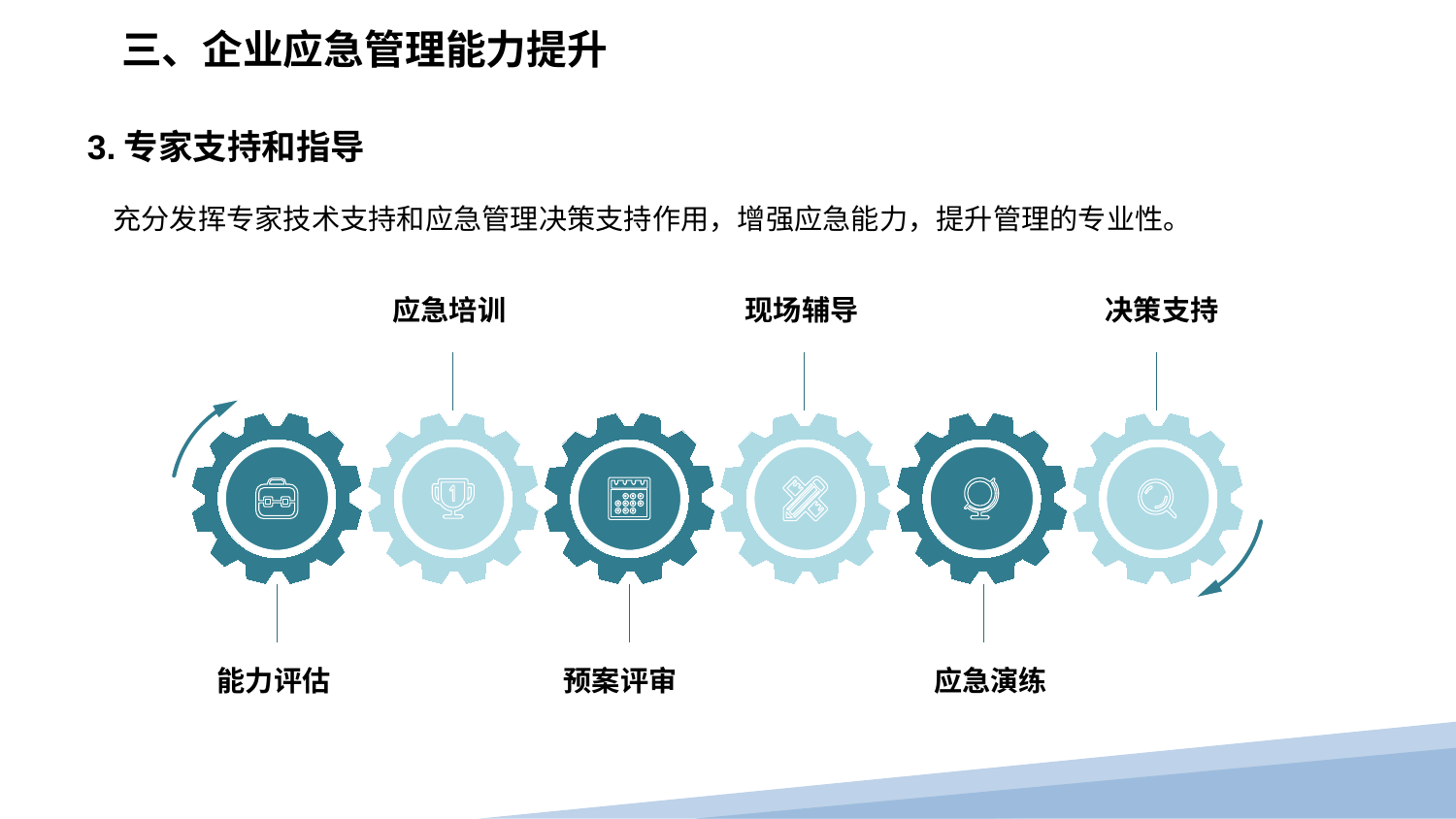

三、企业应急管理能力提升
3.专家支持和指导
充分发挥专家技术支持和应急管理决策支持作用，增强应急能力，提升管理的专业性。
应急培训
现场辅导
决策支持

能力评估
预案评审
应急演练